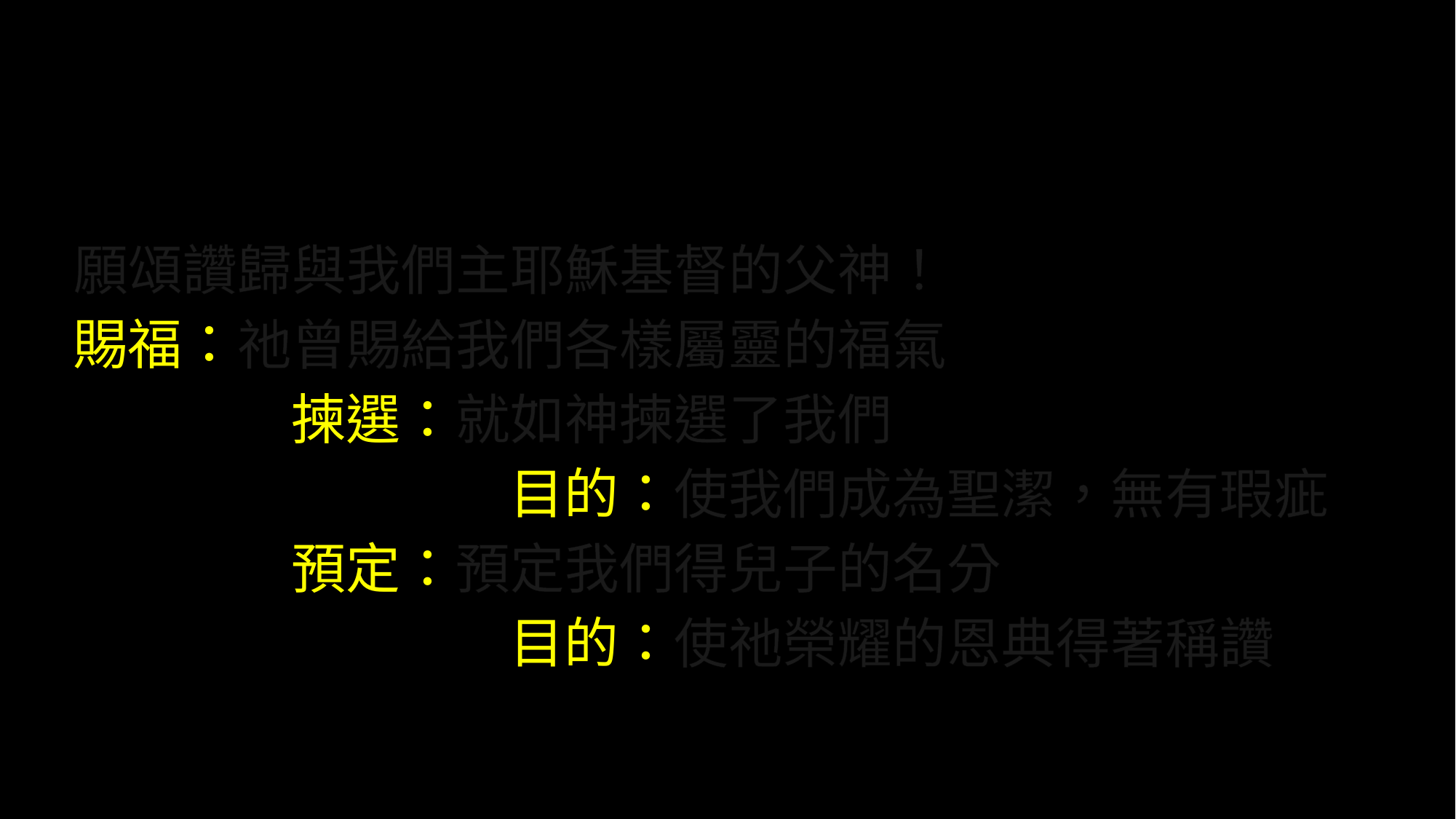

願頌讚歸與我們主耶穌基督的父神！
賜福：祂曾賜給我們各樣屬靈的福氣
		揀選：就如神揀選了我們
				目的：使我們成為聖潔，無有瑕疵
		預定：預定我們得兒子的名分
				目的：使祂榮耀的恩典得著稱讚